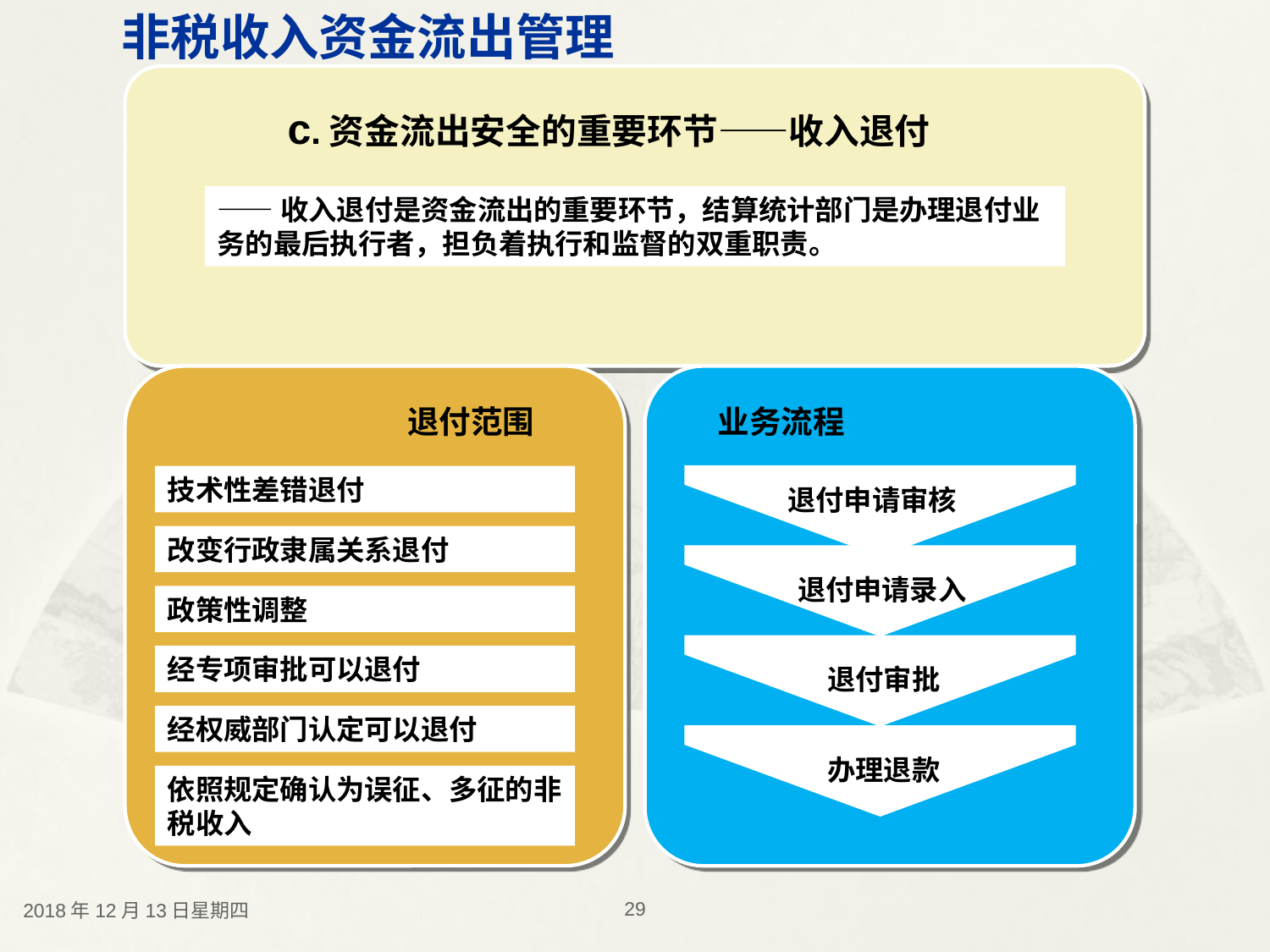

非税收入资金流出管理

c.资金流出安全的重要环节——收入退付
——收入退付是资金流出的重要环节，结算统计部门是办理退付业务的最后执行者，担负着执行和监督的双重职责。

退付范围
业务流程
技术性差错退付

退付申请审核

退付申请录入

退付审批
办理退款
改变行政隶属关系退付
政策性调整
经专项审批可以退付
经权威部门认定可以退付
依照规定确认为误征、多征的非税收入
2018年12月13日星期四
29